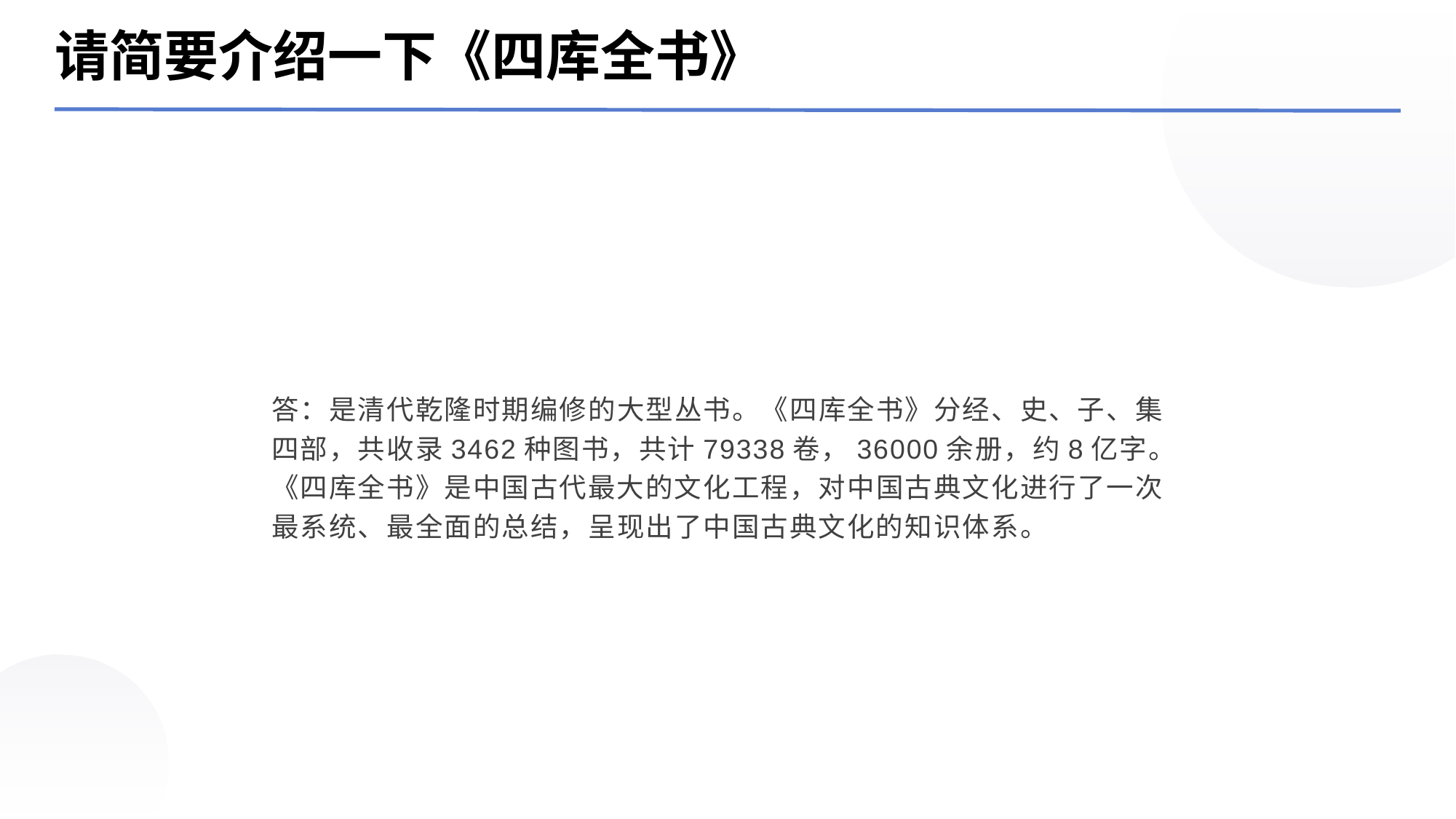

请简要介绍一下《四库全书》
答：是清代乾隆时期编修的大型丛书。《四库全书》分经、史、子、集四部，共收录3462种图书，共计79338卷，36000余册，约8亿字。《四库全书》是中国古代最大的文化工程，对中国古典文化进行了一次最系统、最全面的总结，呈现出了中国古典文化的知识体系。